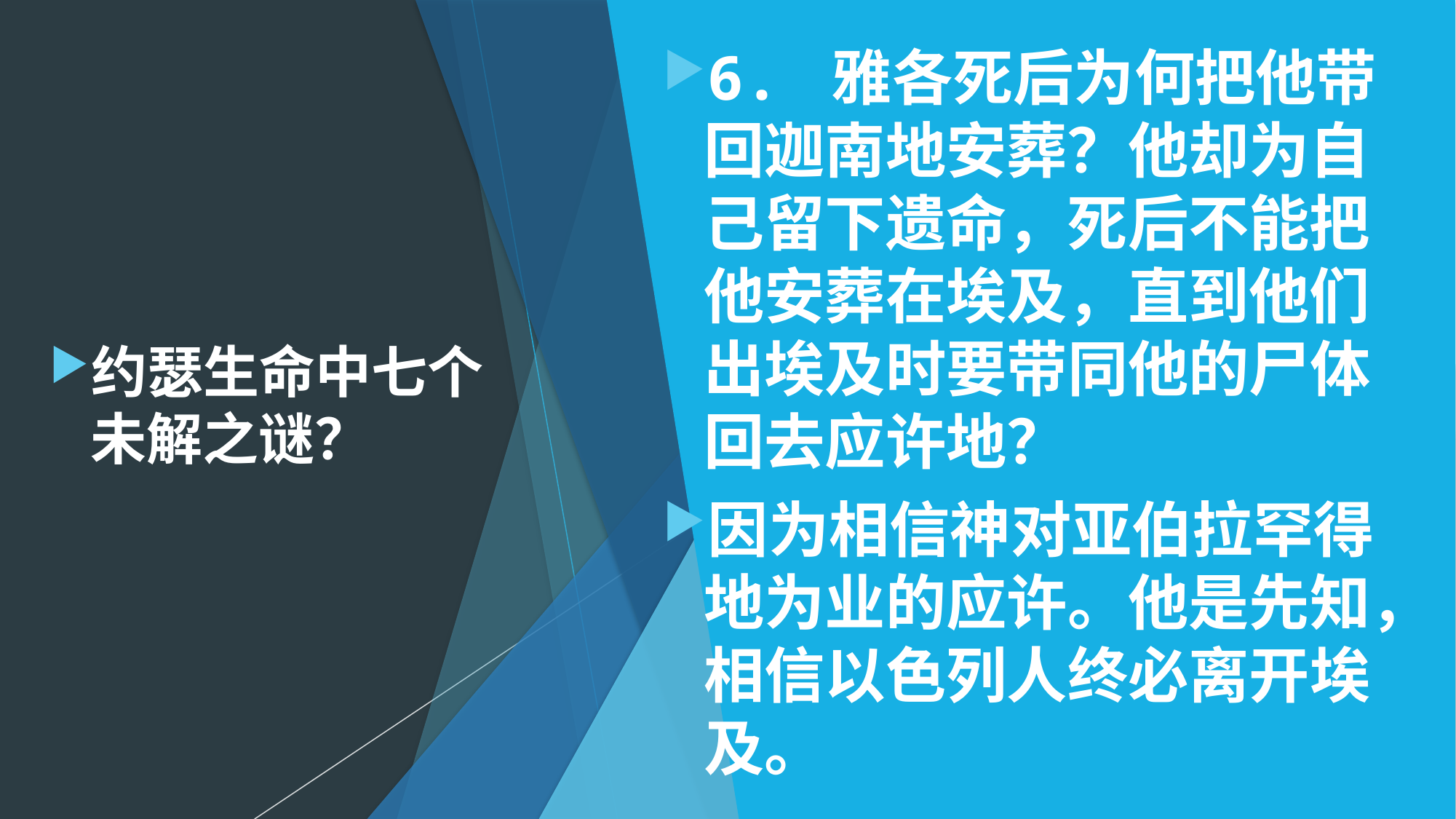

6. 雅各死后为何把他带回迦南地安葬？他却为自己留下遗命，死后不能把他安葬在埃及，直到他们出埃及时要带同他的尸体回去应许地？
因为相信神对亚伯拉罕得地为业的应许。他是先知，相信以色列人终必离开埃及。
# 约瑟生命中七个未解之谜？